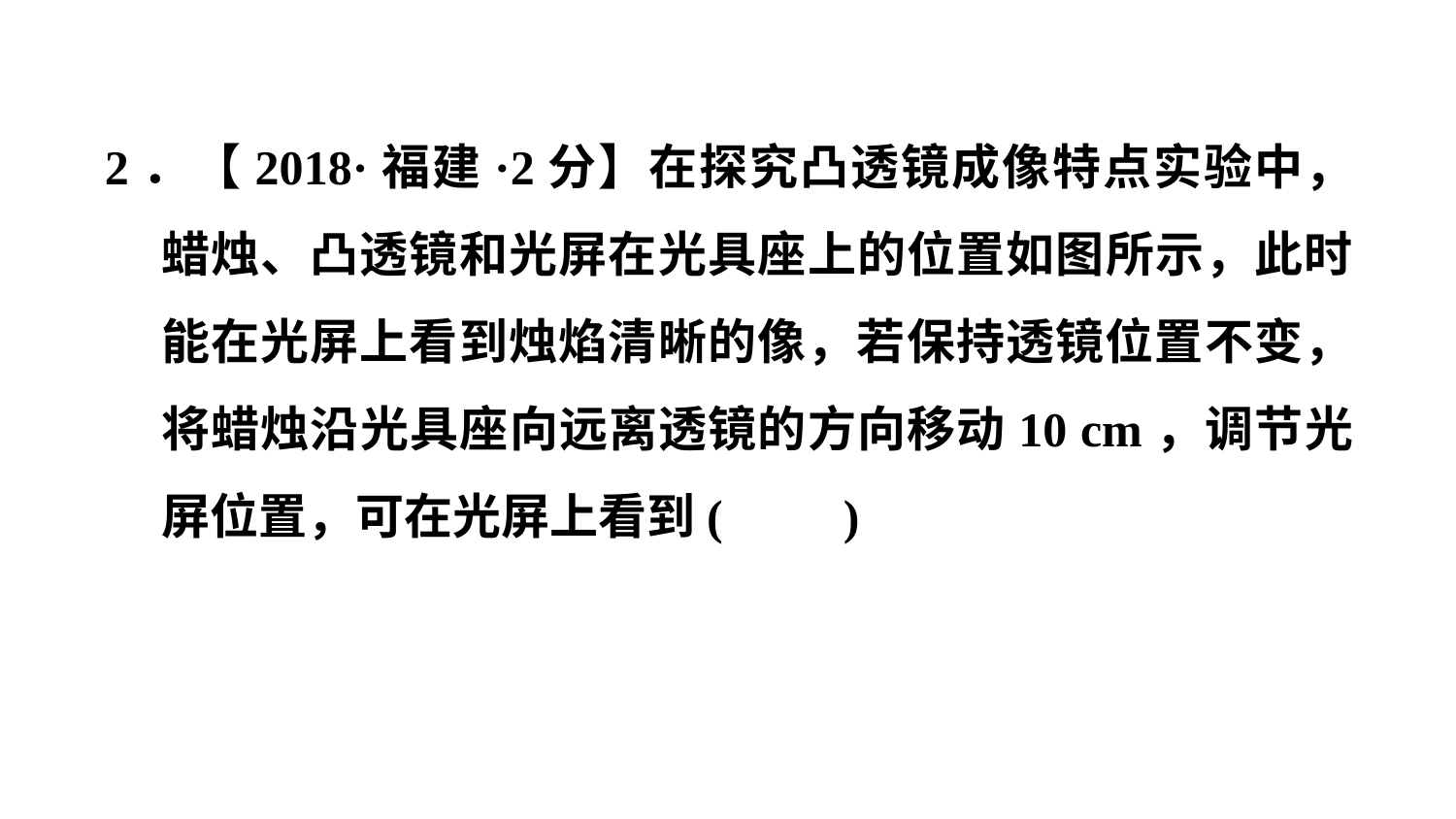

2．【2018·福建·2分】在探究凸透镜成像特点实验中，蜡烛、凸透镜和光屏在光具座上的位置如图所示，此时能在光屏上看到烛焰清晰的像，若保持透镜位置不变，将蜡烛沿光具座向远离透镜的方向移动10 cm，调节光屏位置，可在光屏上看到(　　)